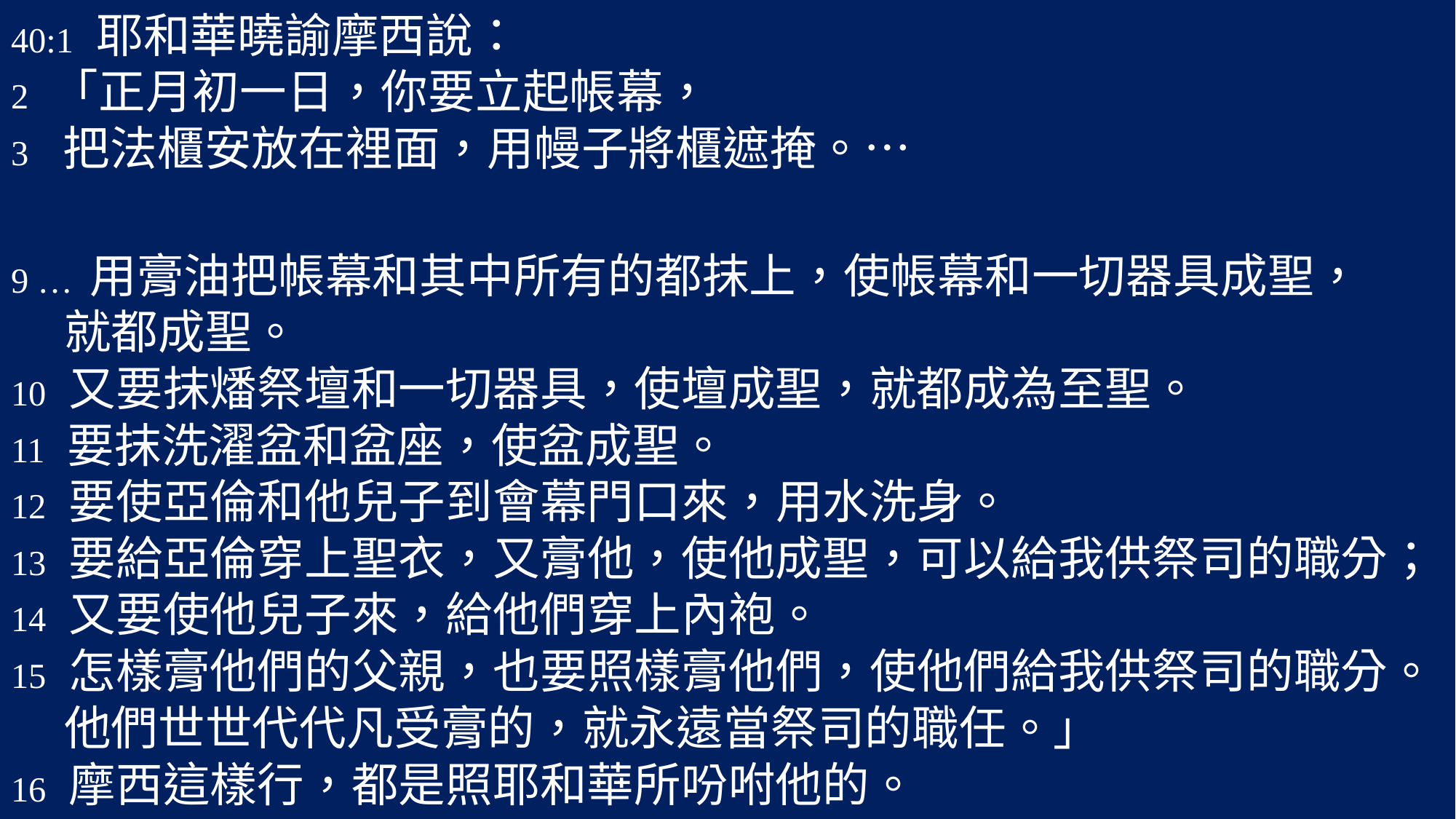

40:1 耶和華曉諭摩西說：
2 「正月初一日，你要立起帳幕，
3  把法櫃安放在裡面，用幔子將櫃遮掩。…

9 … 用膏油把帳幕和其中所有的都抹上，使帳幕和一切器具成聖，
    就都成聖。
10 又要抹燔祭壇和一切器具，使壇成聖，就都成為至聖。
11 要抹洗濯盆和盆座，使盆成聖。
12 要使亞倫和他兒子到會幕門口來，用水洗身。
13 要給亞倫穿上聖衣，又膏他，使他成聖，可以給我供祭司的職分；
14 又要使他兒子來，給他們穿上內袍。
15 怎樣膏他們的父親，也要照樣膏他們，使他們給我供祭司的職分。
    他們世世代代凡受膏的，就永遠當祭司的職任。」
16 摩西這樣行，都是照耶和華所吩咐他的。